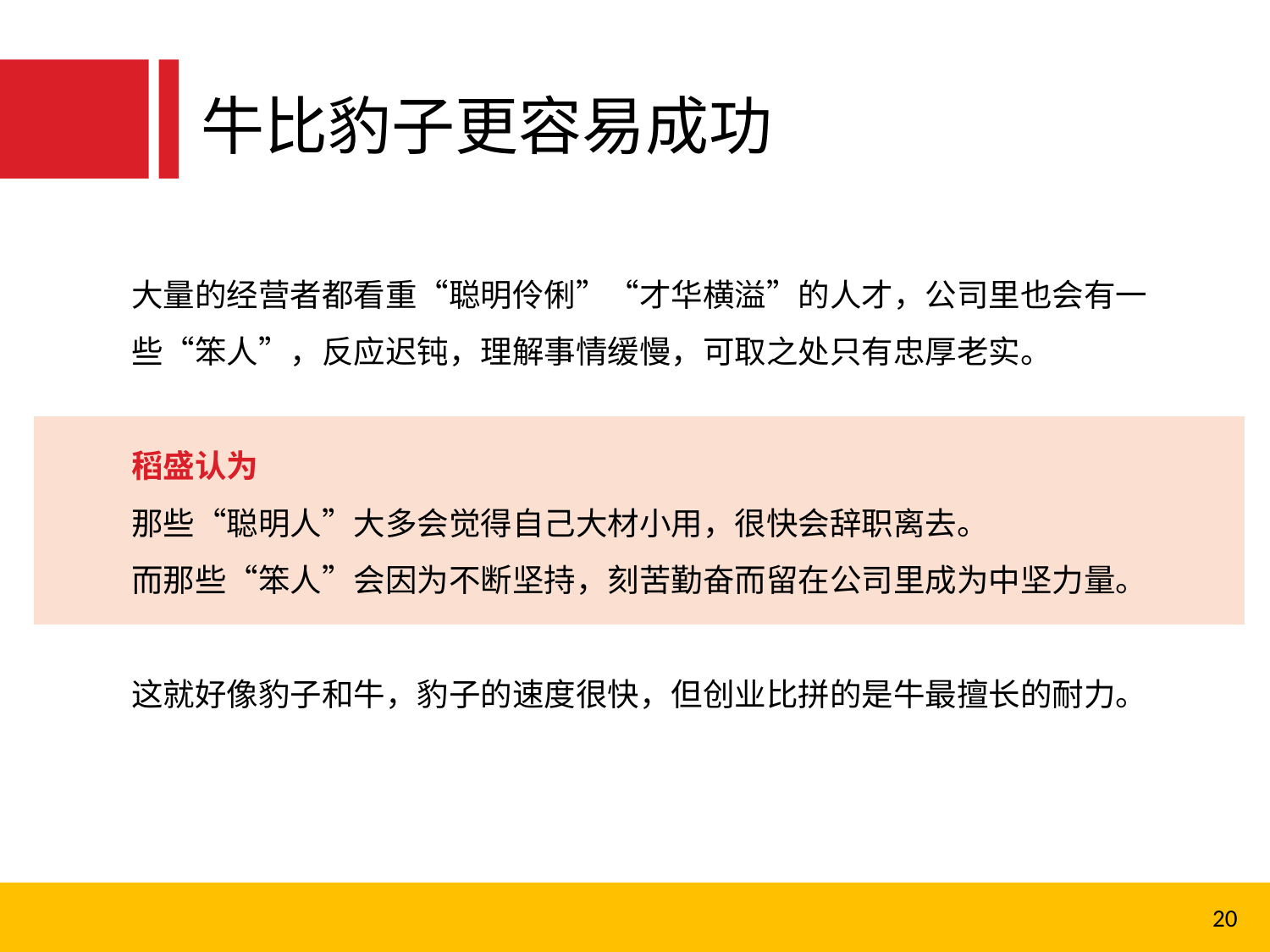

牛比豹子更容易成功
大量的经营者都看重“聪明伶俐”“才华横溢”的人才，公司里也会有一些“笨人”，反应迟钝，理解事情缓慢，可取之处只有忠厚老实。

稻盛认为
那些“聪明人”大多会觉得自己大材小用，很快会辞职离去。
而那些“笨人”会因为不断坚持，刻苦勤奋而留在公司里成为中坚力量。

这就好像豹子和牛，豹子的速度很快，但创业比拼的是牛最擅长的耐力。

20